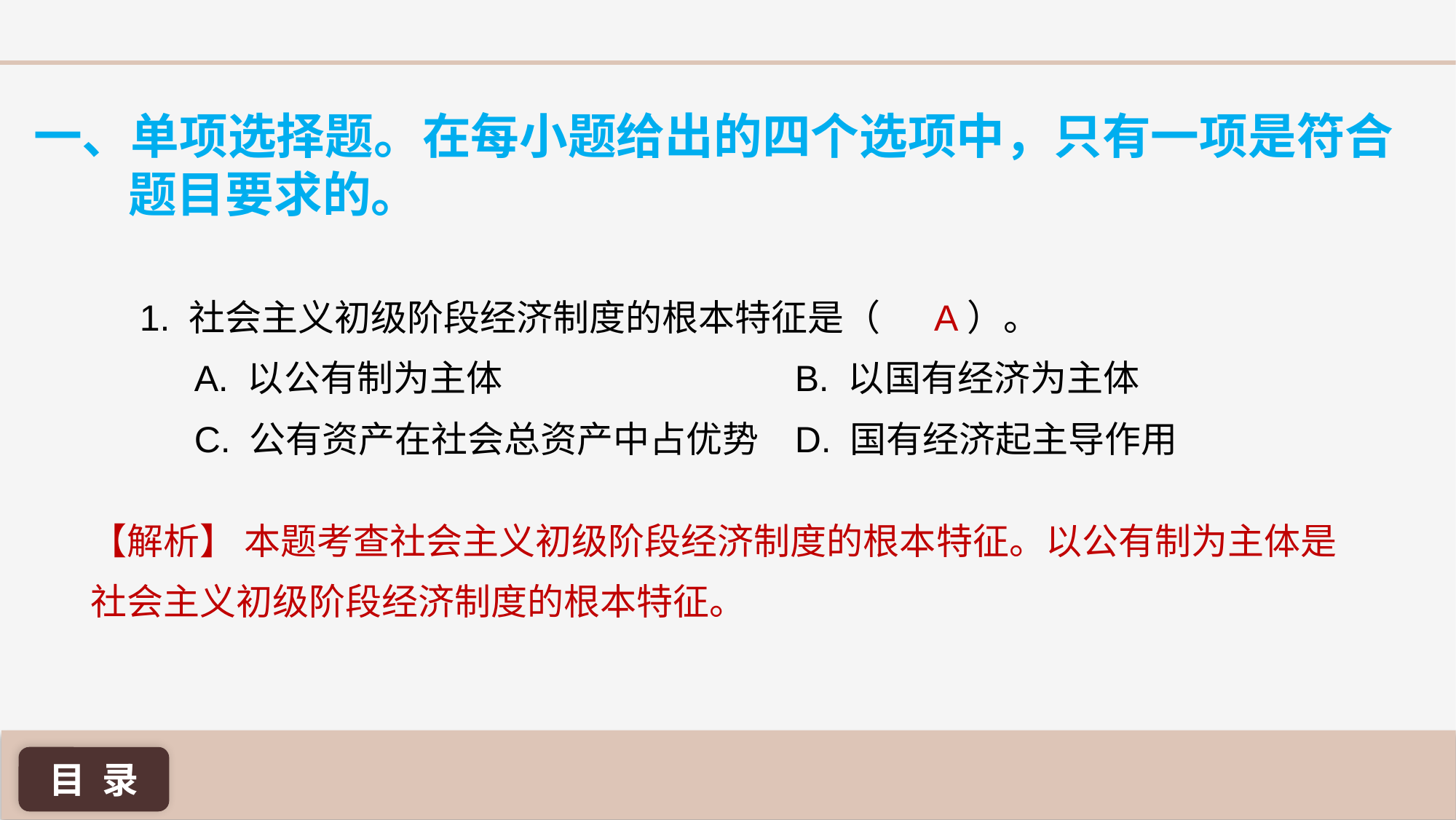

一、单项选择题。在每小题给出的四个选项中，只有一项是符合题目要求的。
1. 社会主义初级阶段经济制度的根本特征是（	 ）。
A. 以公有制为主体 			B. 以国有经济为主体
C. 公有资产在社会总资产中占优势 	D. 国有经济起主导作用
A
【解析】 本题考查社会主义初级阶段经济制度的根本特征。以公有制为主体是社会主义初级阶段经济制度的根本特征。